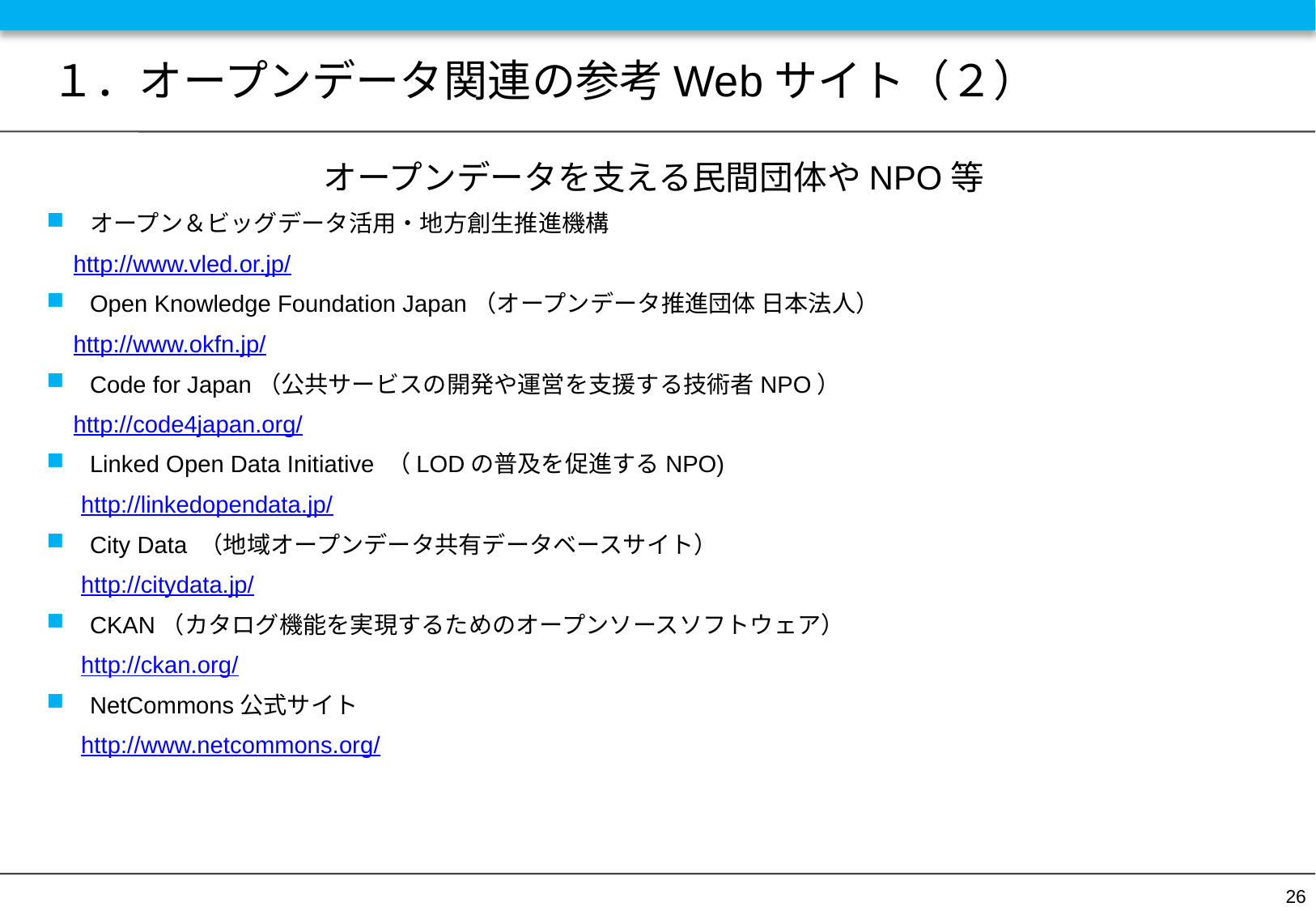

# １．オープンデータ関連の参考Webサイト（２）
オープンデータを支える民間団体やNPO等
オープン＆ビッグデータ活用・地方創生推進機構
    http://www.vled.or.jp/
Open Knowledge Foundation Japan（オープンデータ推進団体 日本法人）
    http://www.okfn.jp/
Code for Japan（公共サービスの開発や運営を支援する技術者NPO）
    http://code4japan.org/
Linked Open Data Initiative （LODの普及を促進するNPO)
　 http://linkedopendata.jp/
City Data （地域オープンデータ共有データベースサイト）
　 http://citydata.jp/
CKAN（カタログ機能を実現するためのオープンソースソフトウェア）
　 http://ckan.org/
NetCommons公式サイト
　 http://www.netcommons.org/

26